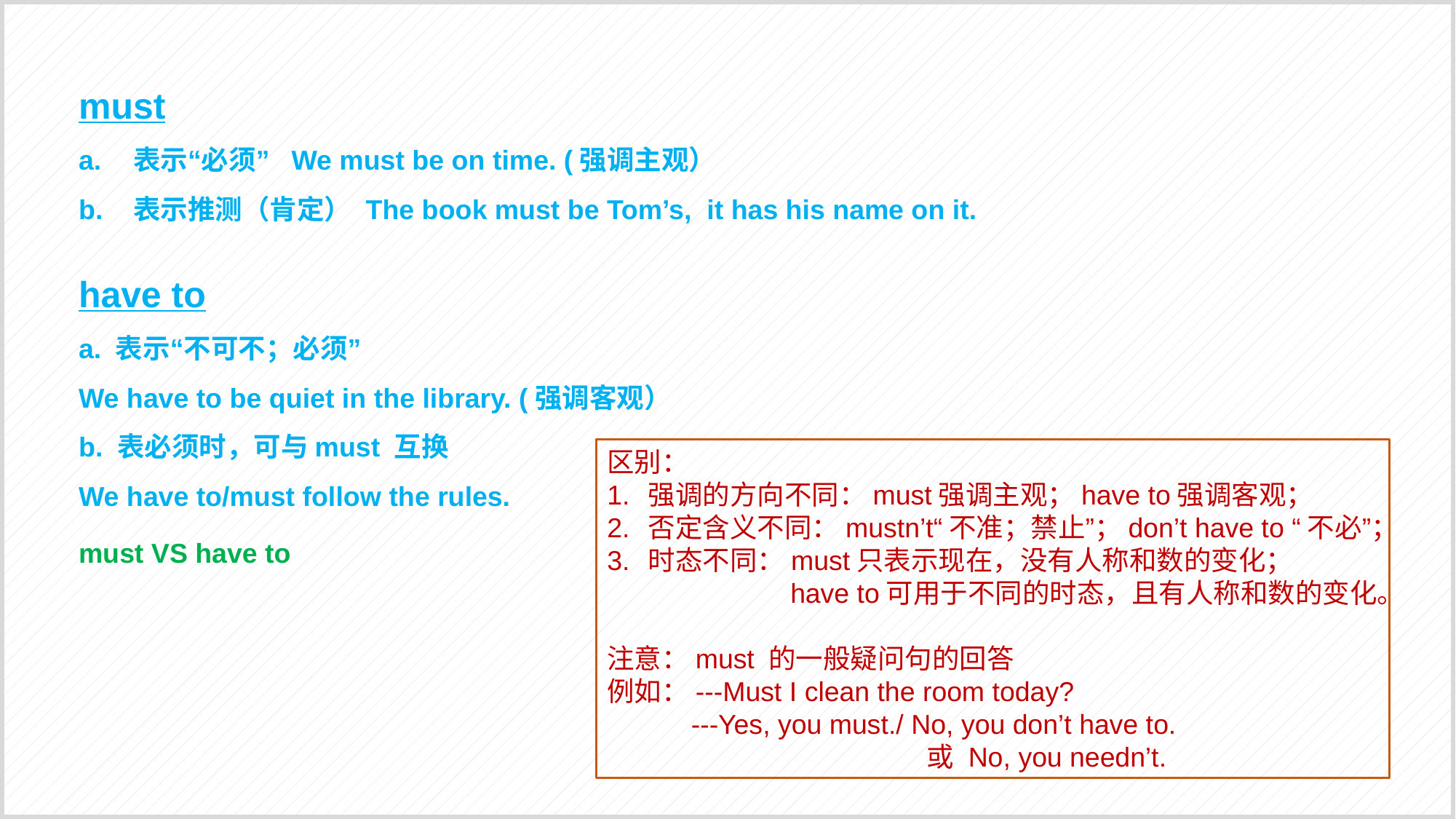

must
表示“必须”  We must be on time. (强调主观）
表示推测（肯定） The book must be Tom’s,  it has his name on it.

have to
a. 表示“不可不；必须”
We have to be quiet in the library. (强调客观）
b. 表必须时，可与must 互换
We have to/must follow the rules.

must VS have to

区别：
强调的方向不同：must强调主观；have to强调客观；
否定含义不同：mustn’t“不准；禁止”；don’t have to “不必”；
时态不同：must只表示现在，没有人称和数的变化；
                        have to可用于不同的时态，且有人称和数的变化。

注意：must 的一般疑问句的回答
例如：---Must I clean the room today?
           ---Yes, you must./ No, you don’t have to.
                                         或 No, you needn’t.